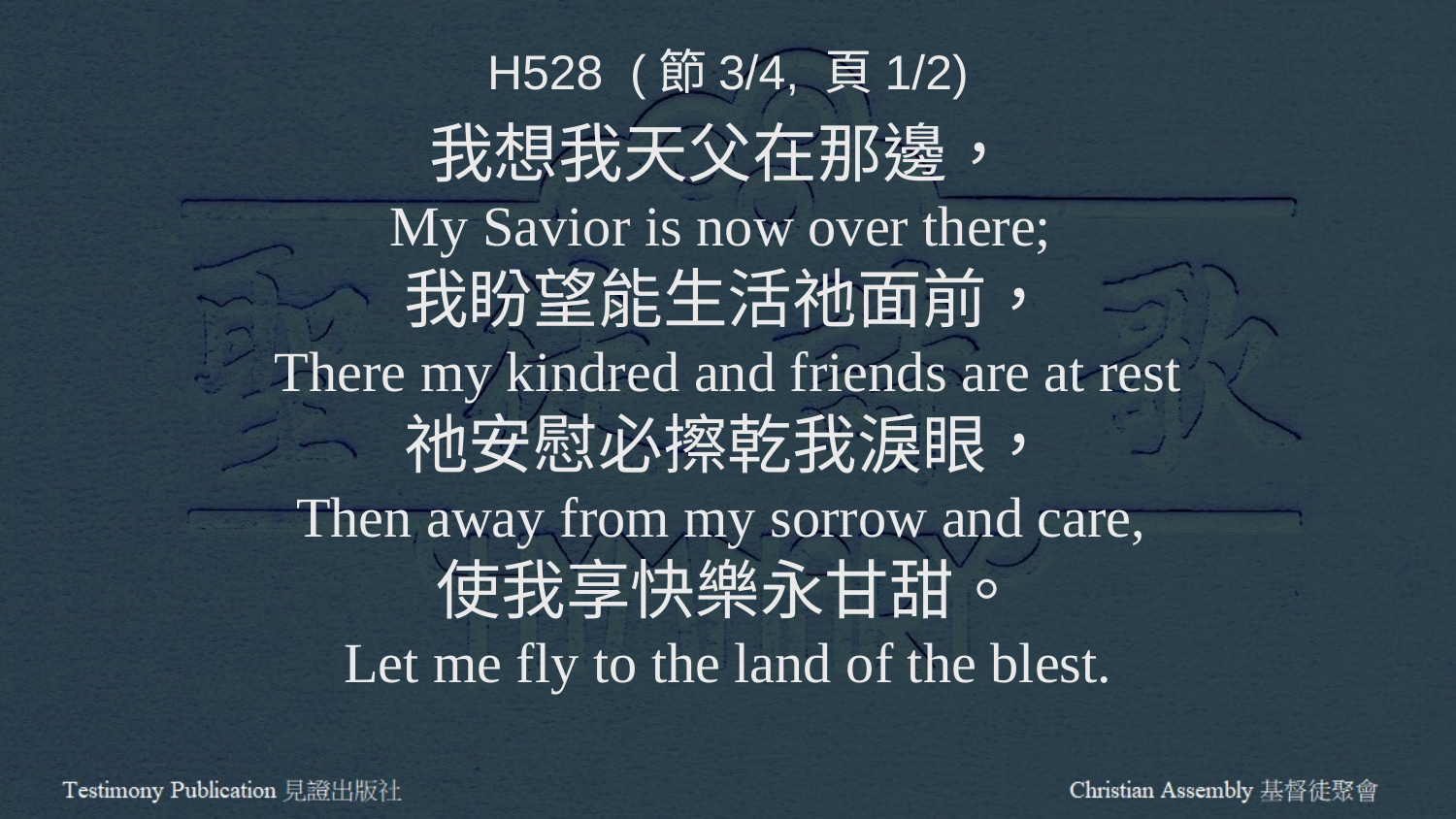

H528  (節3/4, 頁1/2)
我想我天父在那邊，
My Savior is now over there;
我盼望能生活祂面前，
There my kindred and friends are at rest
祂安慰必擦乾我淚眼，
Then away from my sorrow and care,
使我享快樂永甘甜。
Let me fly to the land of the blest.